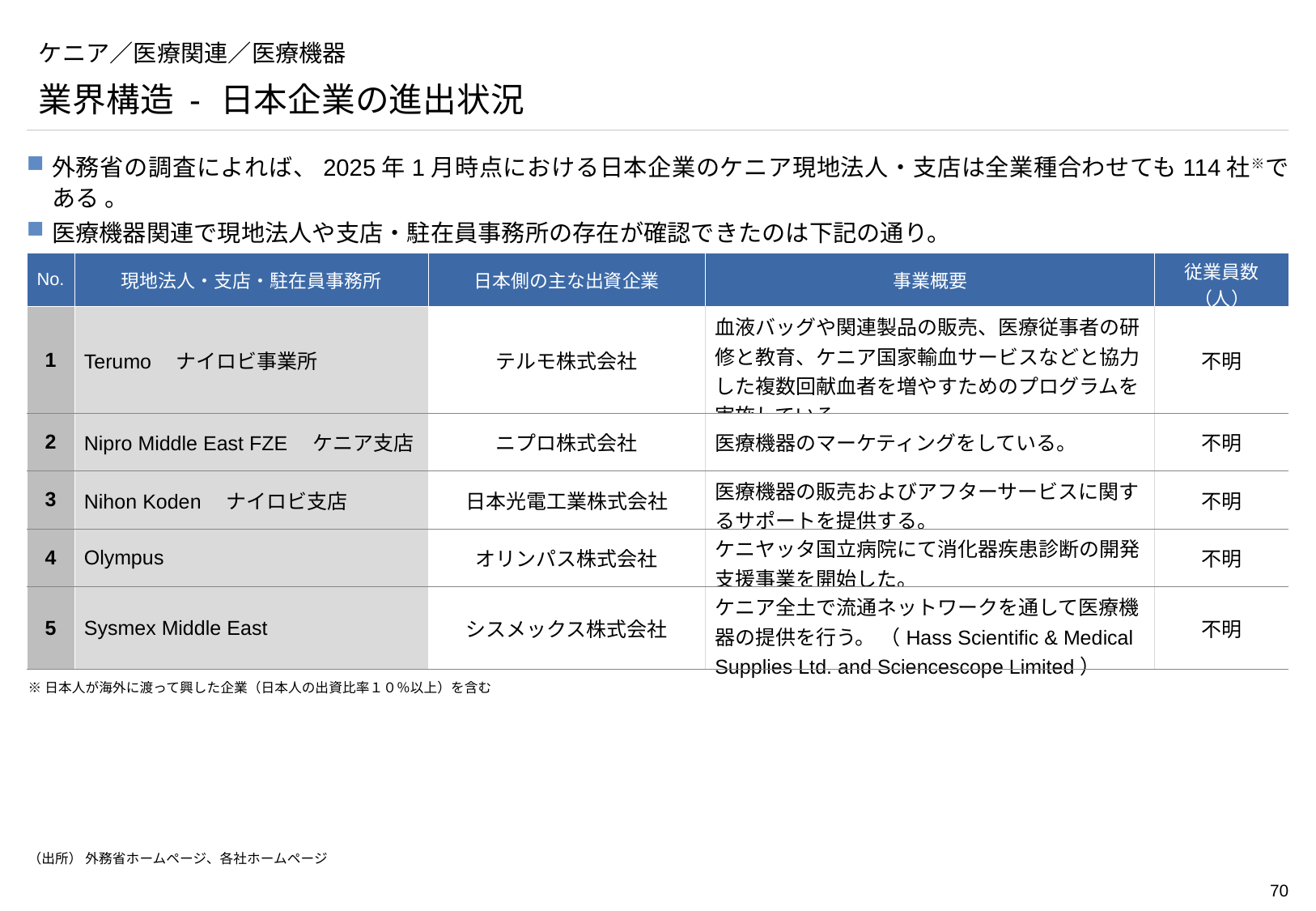

# ケニア／医療関連／医療機器
業界構造 - 日本企業の進出状況
外務省の調査によれば、2025年1月時点における日本企業のケニア現地法人・支店は全業種合わせても114社※である 。
医療機器関連で現地法人や支店・駐在員事務所の存在が確認できたのは下記の通り。
| No. | 現地法人・支店・駐在員事務所 | 日本側の主な出資企業 | 事業概要 | 従業員数（人） |
| --- | --- | --- | --- | --- |
| 1 | Terumo　ナイロビ事業所 | テルモ株式会社 | 血液バッグや関連製品の販売、医療従事者の研修と教育、ケニア国家輸血サービスなどと協力した複数回献血者を増やすためのプログラムを実施している。 | 不明 |
| 2 | Nipro Middle East FZE　ケニア支店 | ニプロ株式会社 | 医療機器のマーケティングをしている。 | 不明 |
| 3 | Nihon Koden　ナイロビ支店 | 日本光電工業株式会社 | 医療機器の販売およびアフターサービスに関するサポートを提供する。 | 不明 |
| 4 | Olympus | オリンパス株式会社 | ケニヤッタ国立病院にて消化器疾患診断の開発支援事業を開始した。 | 不明 |
| 5 | Sysmex Middle East | シスメックス株式会社 | ケニア全土で流通ネットワークを通して医療機器の提供を行う。 （Hass Scientific & Medical Supplies Ltd. and Sciencescope Limited） | 不明 |
※日本人が海外に渡って興した企業（日本人の出資比率１０％以上）を含む
（出所） 外務省ホームページ、各社ホームページ